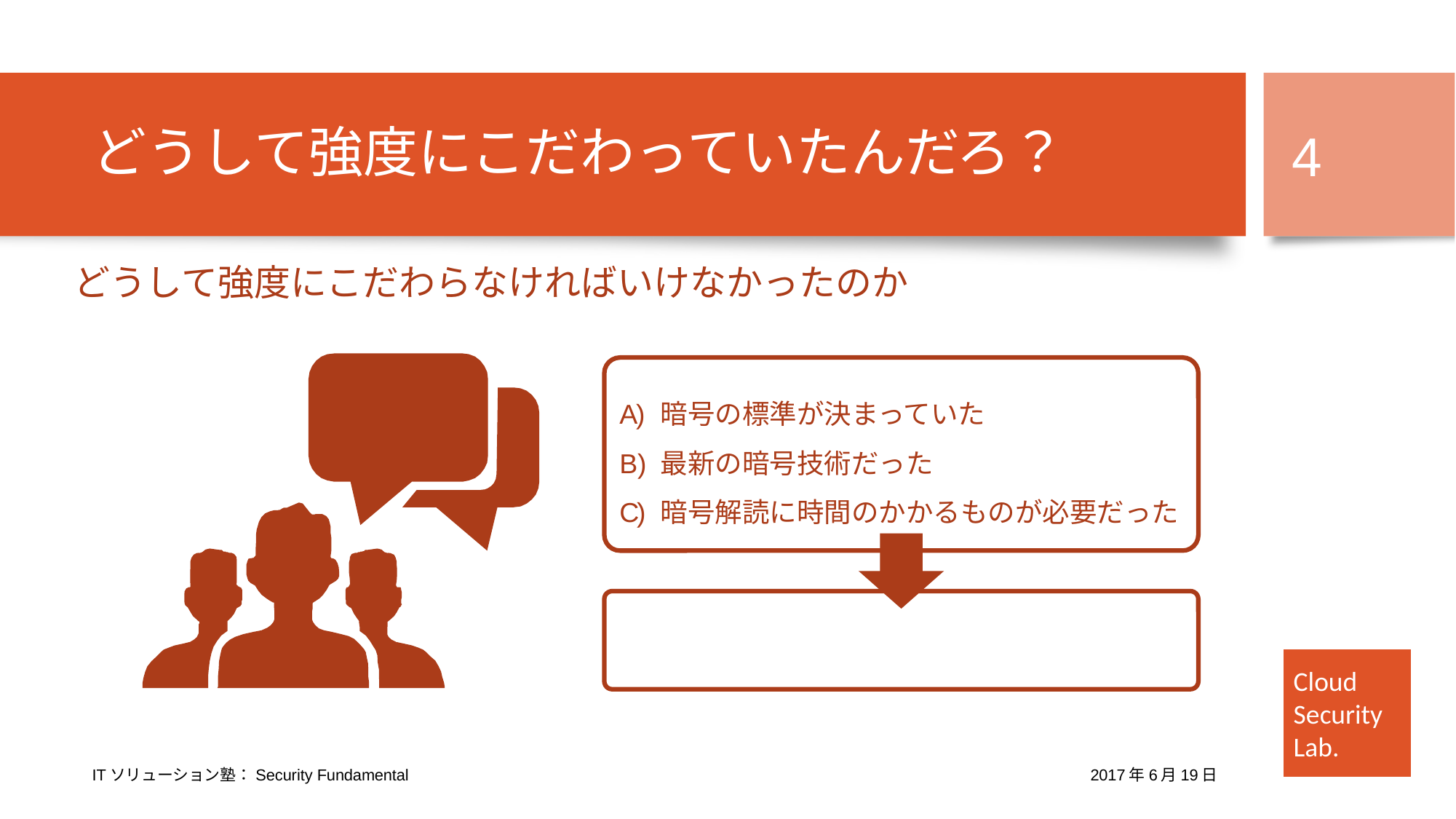

# どうして強度にこだわっていたんだろ？
4
どうして強度にこだわらなければいけなかったのか

暗号の標準が決まっていた
最新の暗号技術だった
暗号解読に時間のかかるものが必要だった

2017年6月19日
ITソリューション塾：Security Fundamental